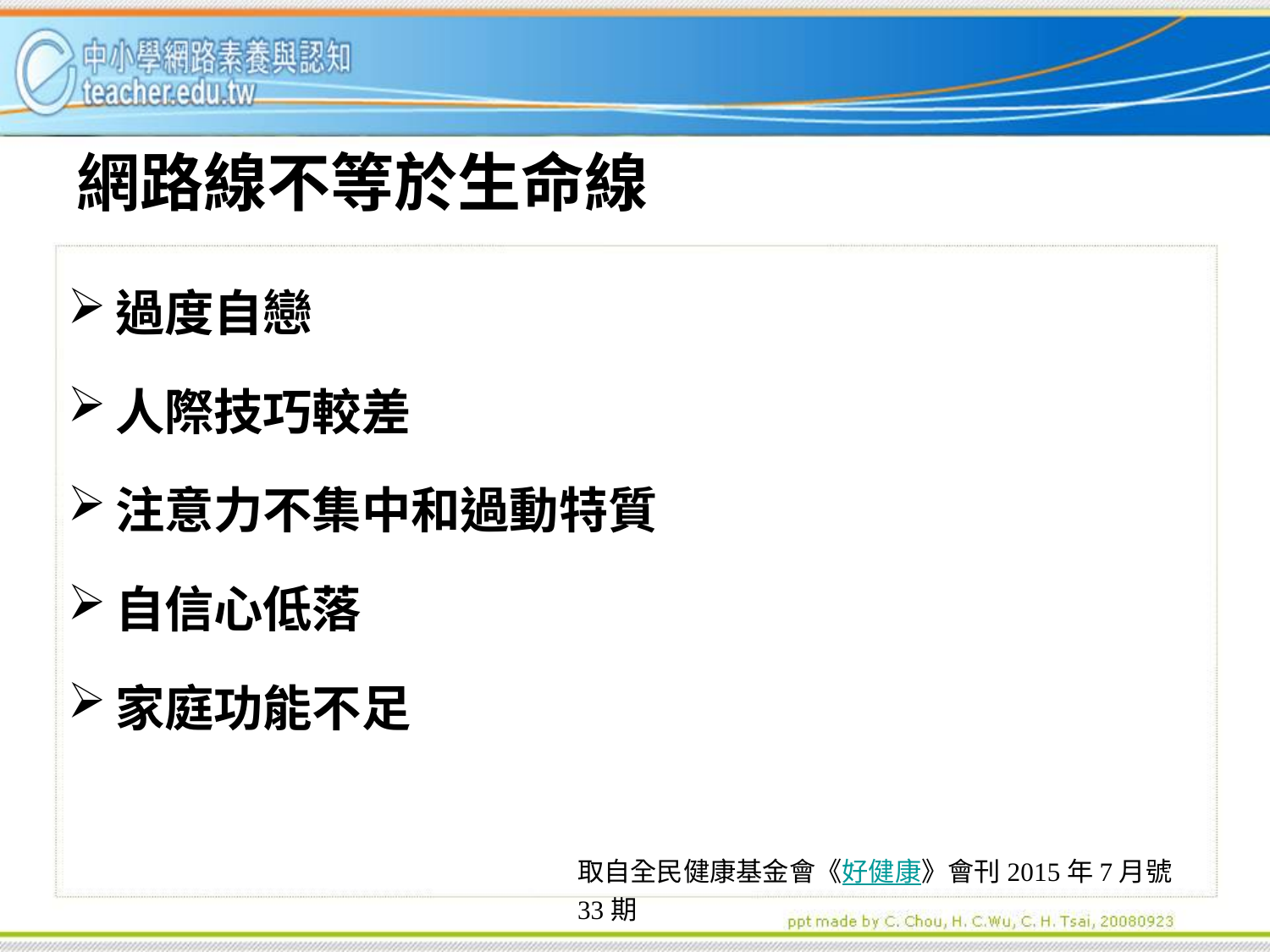

# 網路線不等於生命線
過度自戀
人際技巧較差
注意力不集中和過動特質
自信心低落
家庭功能不足
取自全民健康基金會《好健康》會刊2015年7月號33期